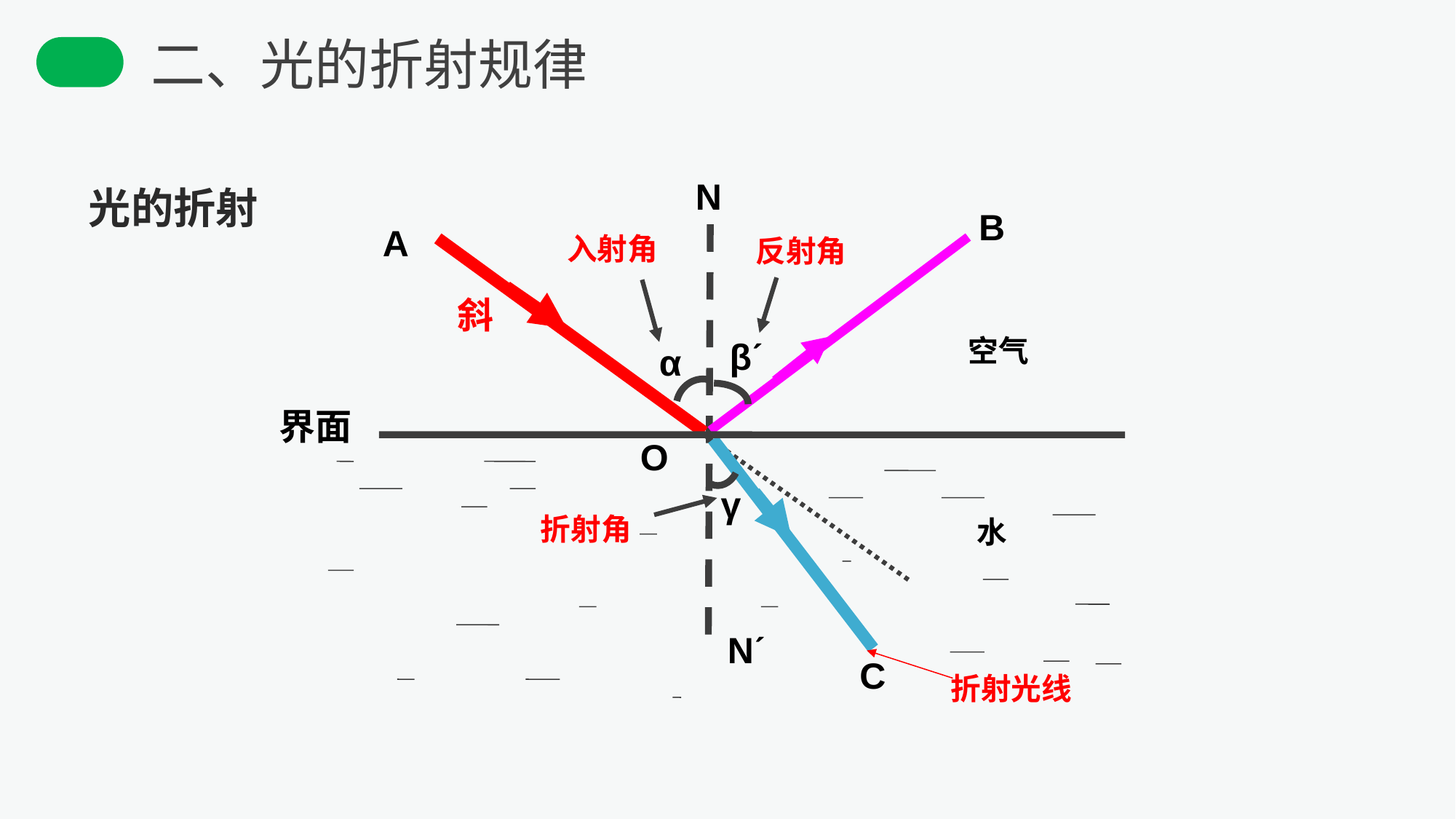

二、光的折射规律
N

Nˊ
光的折射
B

A
O
入射角

反射角

斜
空气
水
βˊ
α

界面

C

γ

折射角

折射光线